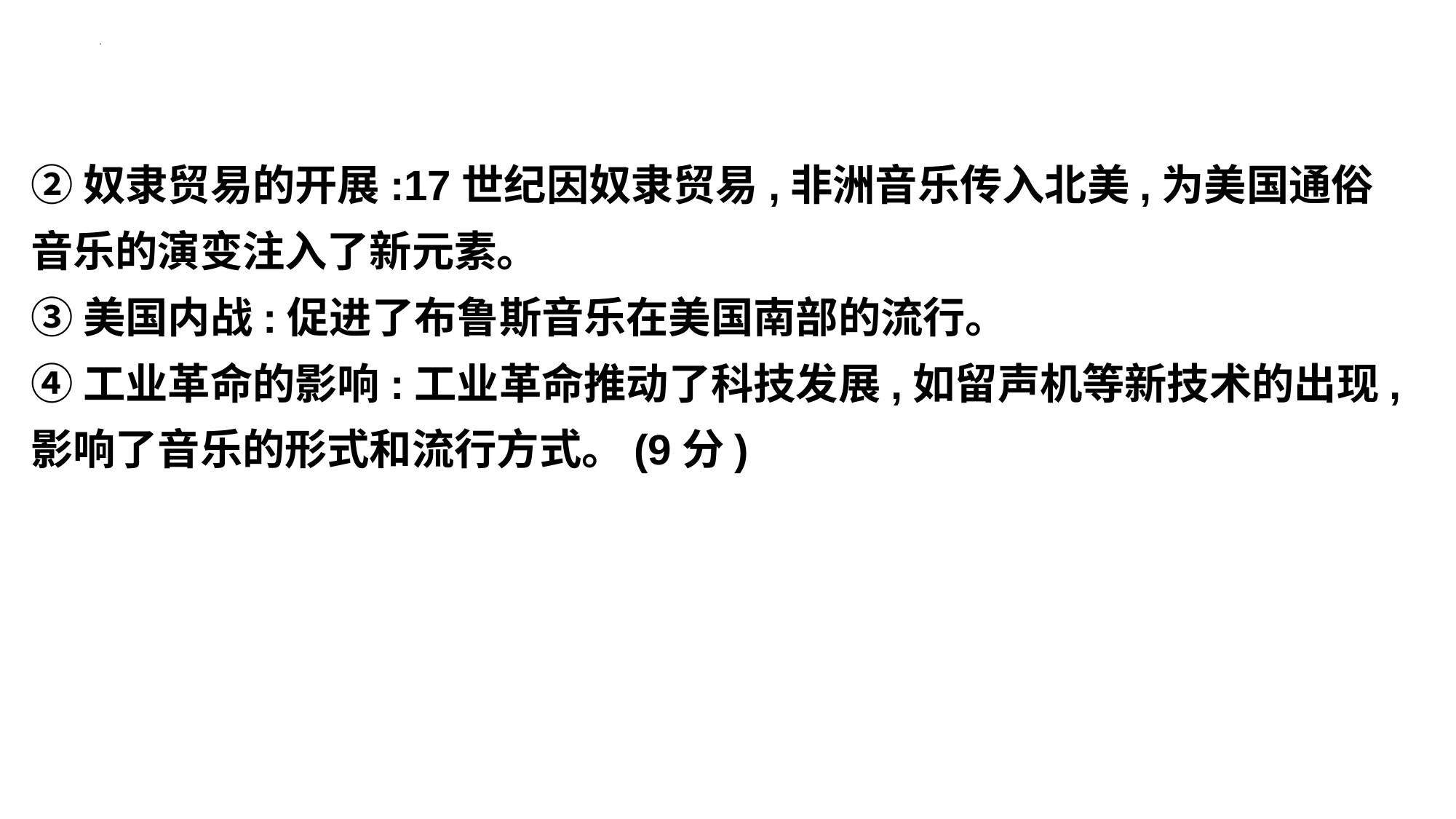

②奴隶贸易的开展:17世纪因奴隶贸易,非洲音乐传入北美,为美国通俗音乐的演变注入了新元素。
③美国内战:促进了布鲁斯音乐在美国南部的流行。
④工业革命的影响:工业革命推动了科技发展,如留声机等新技术的出现,影响了音乐的形式和流行方式。(9分)